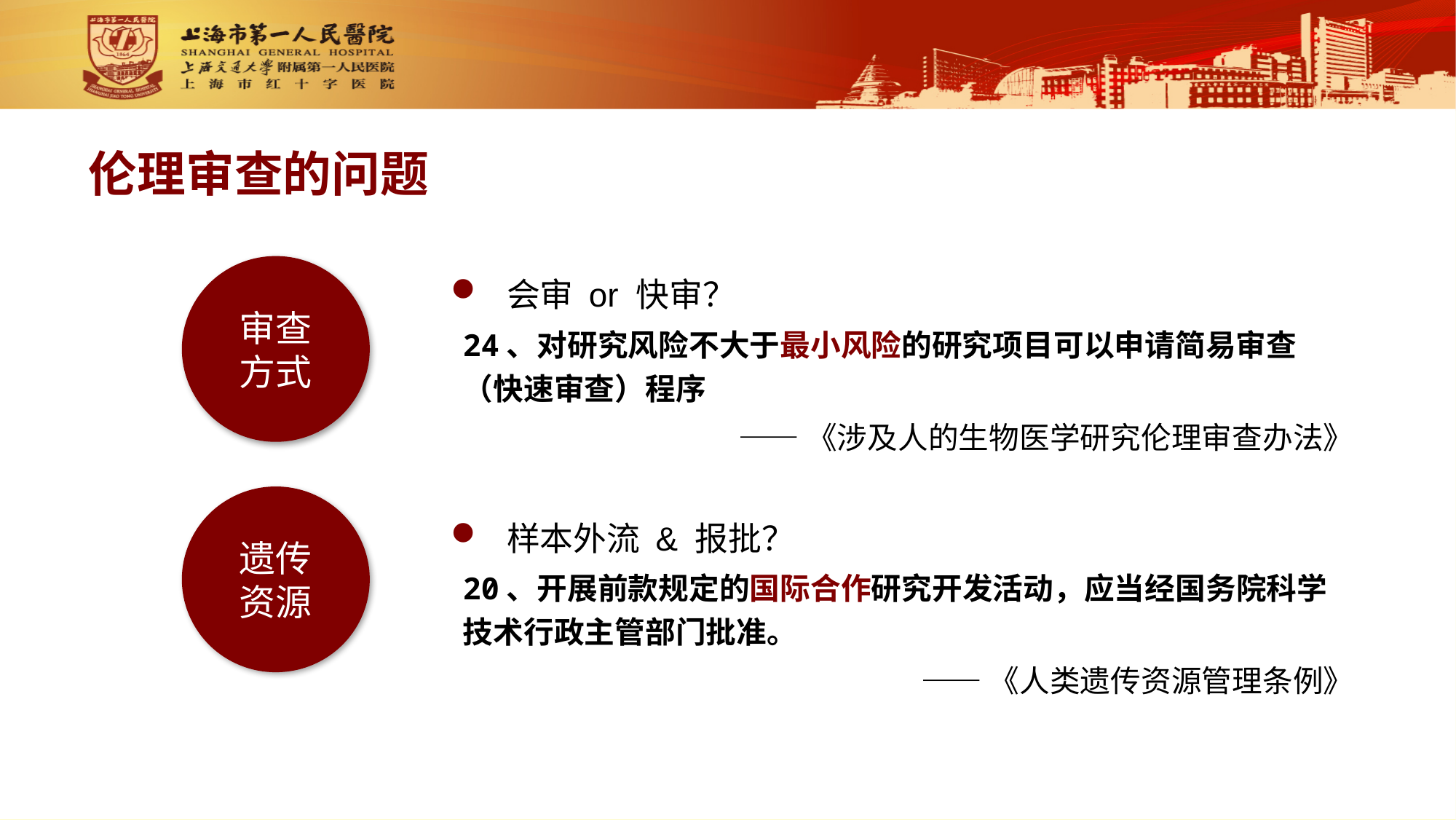

伦理审查的问题
  会审 or 快审？
审查方式
24、对研究风险不大于最小风险的研究项目可以申请简易审查（快速审查）程序
——《涉及人的生物医学研究伦理审查办法》
遗传资源
  样本外流 & 报批？
20、开展前款规定的国际合作研究开发活动，应当经国务院科学技术行政主管部门批准。
——《人类遗传资源管理条例》